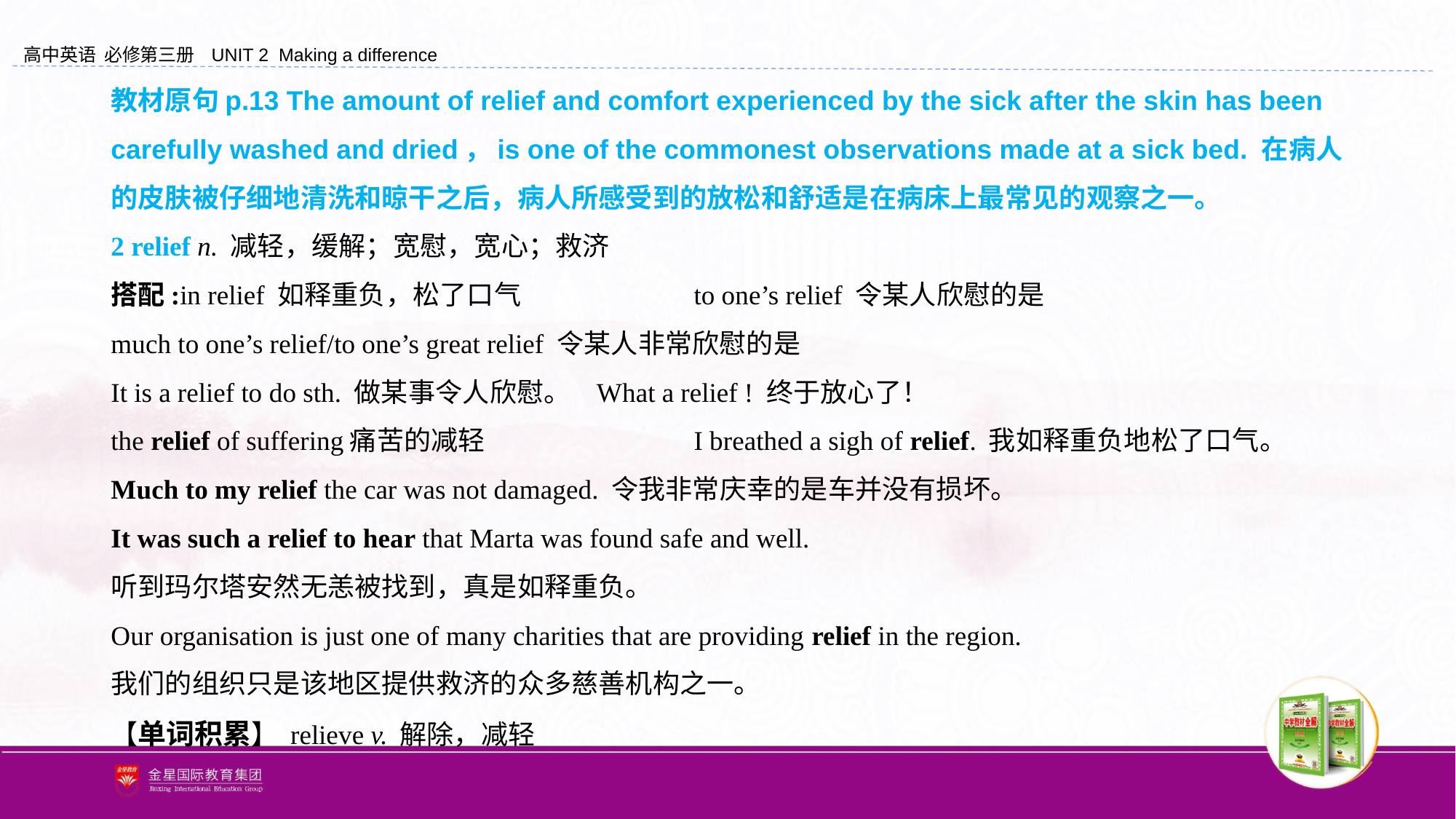

教材原句p.13 The amount of relief and comfort experienced by the sick after the skin has been carefully washed and dried，is one of the commonest observations made at a sick bed. 在病人的皮肤被仔细地清洗和晾干之后，病人所感受到的放松和舒适是在病床上最常见的观察之一。
2 relief n. 减轻，缓解；宽慰，宽心；救济
搭配:in relief 如释重负，松了口气		to one’s relief 令某人欣慰的是
much to one’s relief/to one’s great relief 令某人非常欣慰的是
It is a relief to do sth. 做某事令人欣慰。 	What a relief ! 终于放心了！
the relief of suffering痛苦的减轻　  		I breathed a sigh of relief. 我如释重负地松了口气。
Much to my relief the car was not damaged. 令我非常庆幸的是车并没有损坏。
It was such a relief to hear that Marta was found safe and well.
听到玛尔塔安然无恙被找到，真是如释重负。
Our organisation is just one of many charities that are providing relief in the region.
我们的组织只是该地区提供救济的众多慈善机构之一。
【单词积累】 relieve v. 解除，减轻